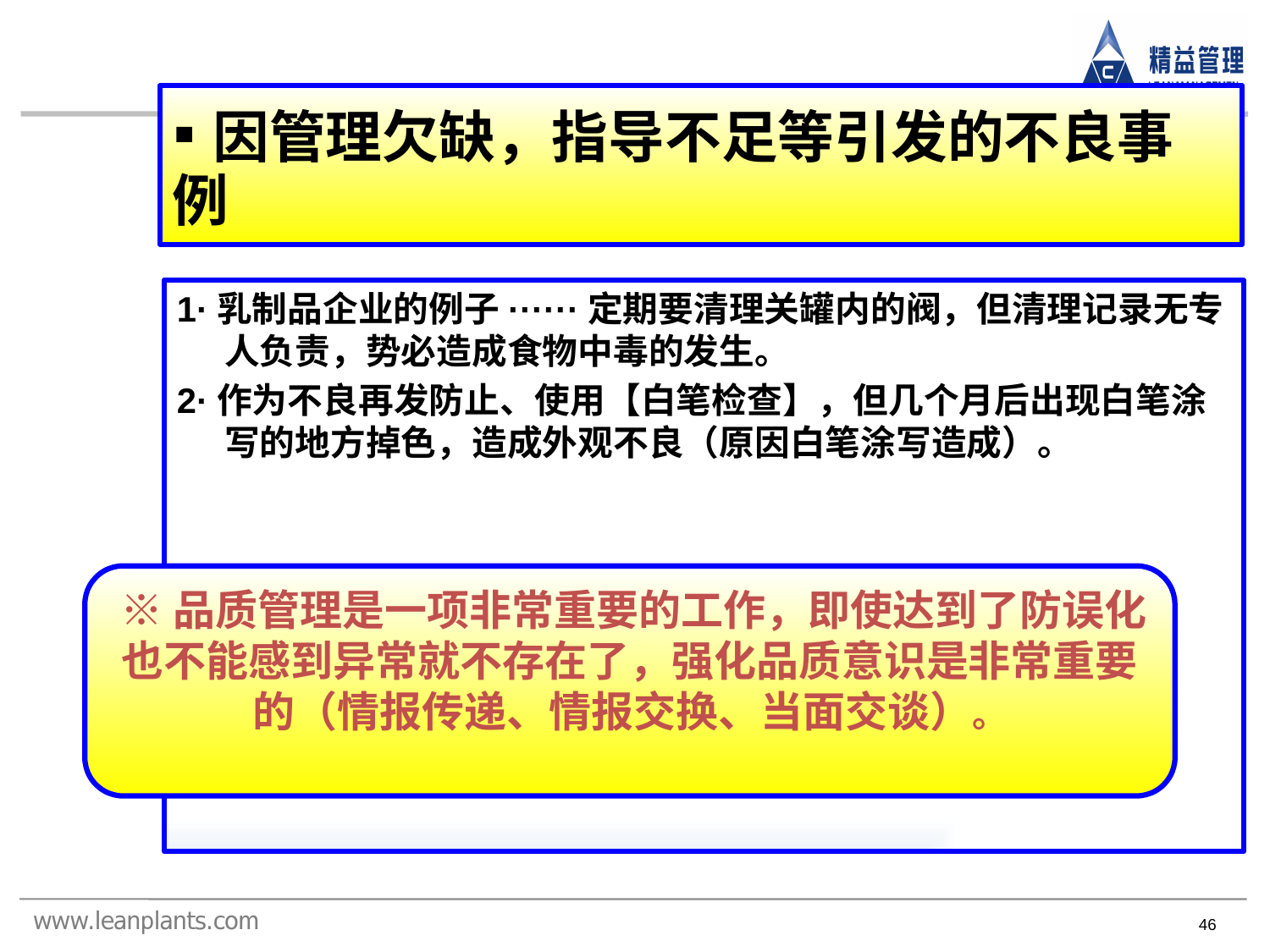

# ·因管理欠缺，指导不足等引发的不良事例
1·乳制品企业的例子······定期要清理关罐内的阀，但清理记录无专人负责，势必造成食物中毒的发生。
2·作为不良再发防止、使用【白笔检查】，但几个月后出现白笔涂写的地方掉色，造成外观不良（原因白笔涂写造成）。

 ※品质管理是一项非常重要的工作，即使达到了防误化也不能感到异常就不存在了，强化品质意识是非常重要的（情报传递、情报交换、当面交谈）。